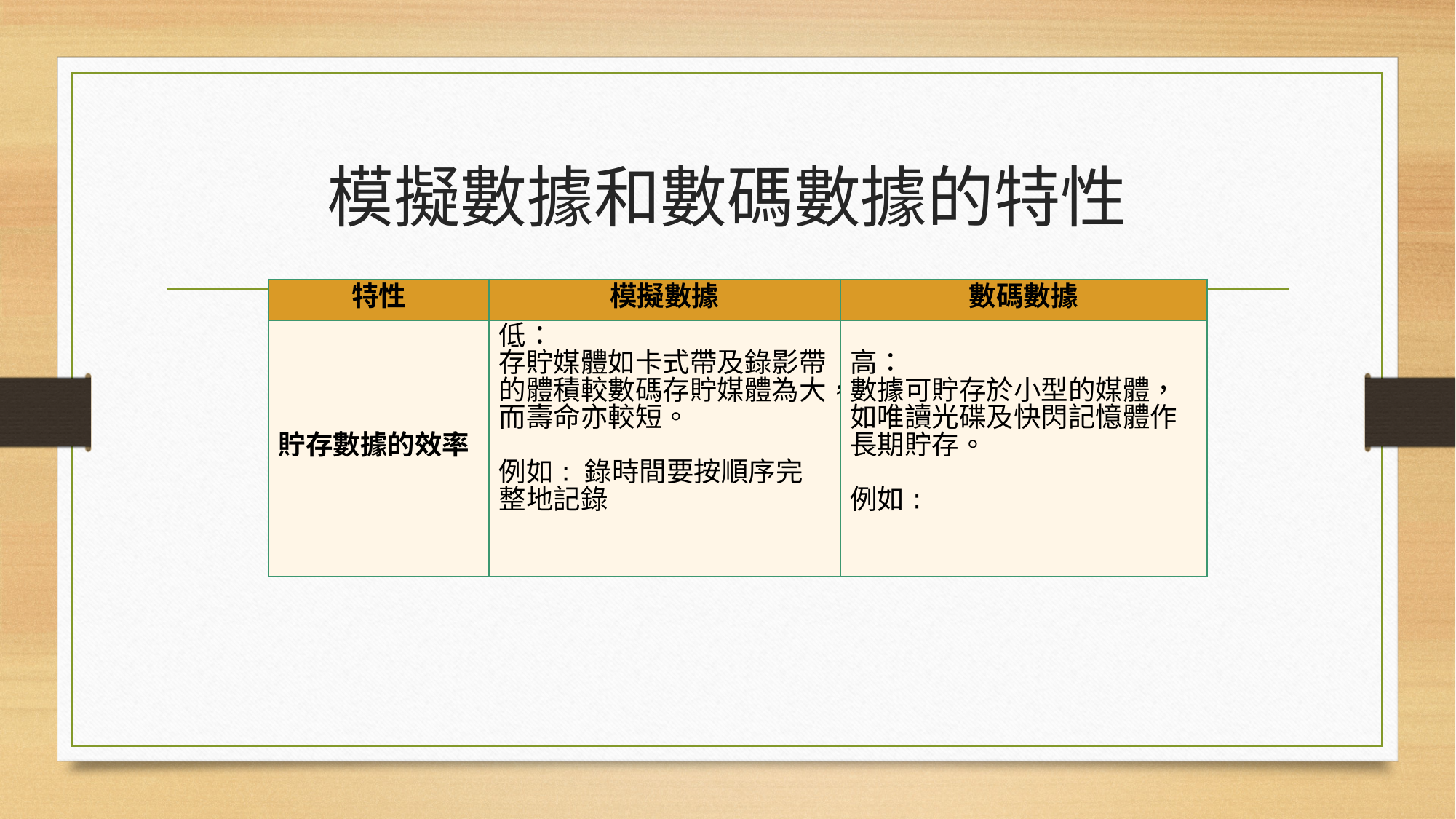

# 模擬數據和數碼數據的特性
| 特性 | 模擬數據 | 數碼數據 |
| --- | --- | --- |
| 貯存數據的效率 | 低： 存貯媒體如卡式帶及錄影帶的體積較數碼存貯媒體為大，而壽命亦較短。 例如: 錄時間要按順序完整地記錄 | 高： 數據可貯存於小型的媒體，如唯讀光碟及快閃記憶體作長期貯存。 例如: |